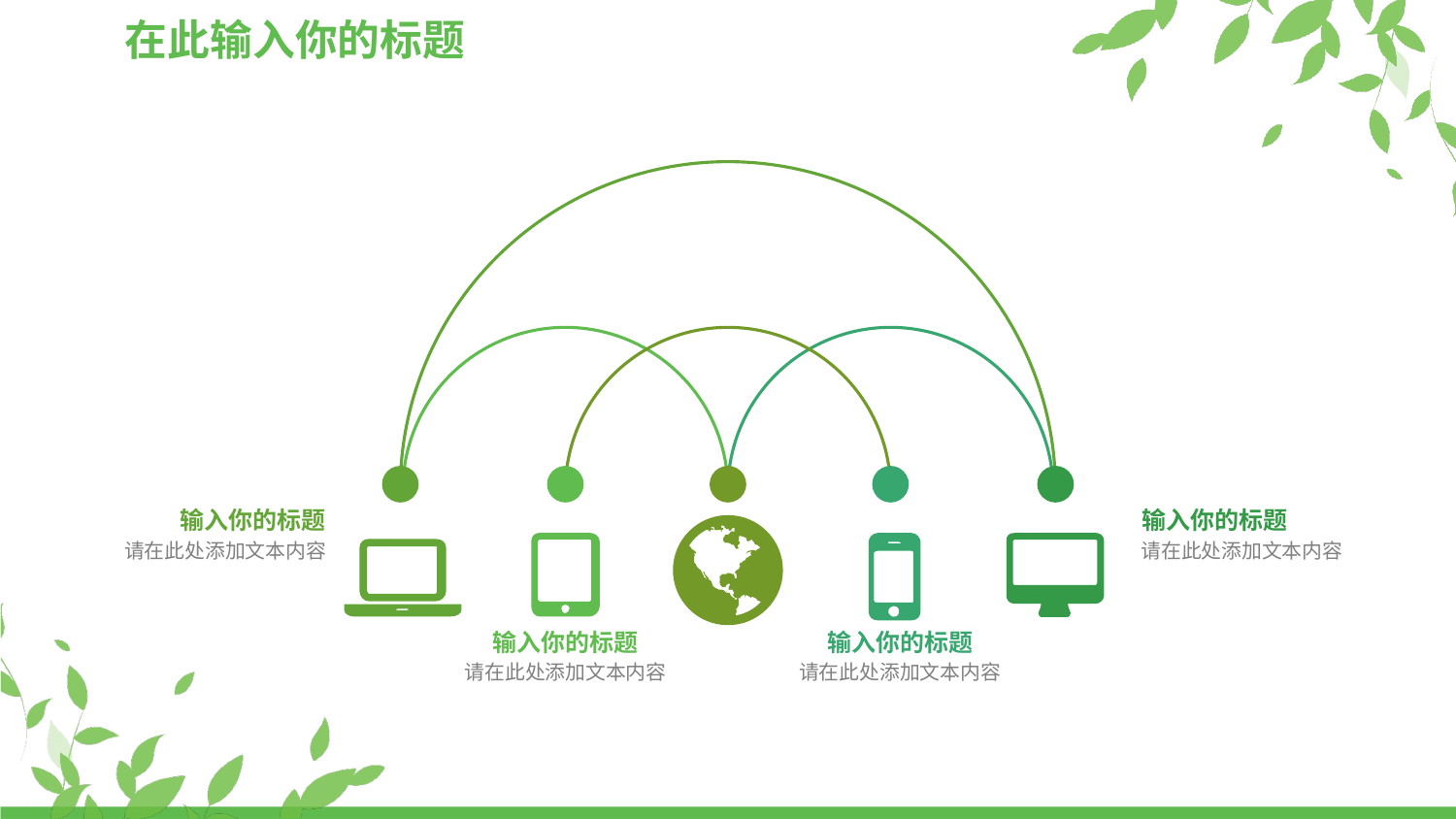

在此输入你的标题

输入你的标题
请在此处添加文本内容
输入你的标题
请在此处添加文本内容

输入你的标题
请在此处添加文本内容
输入你的标题
请在此处添加文本内容